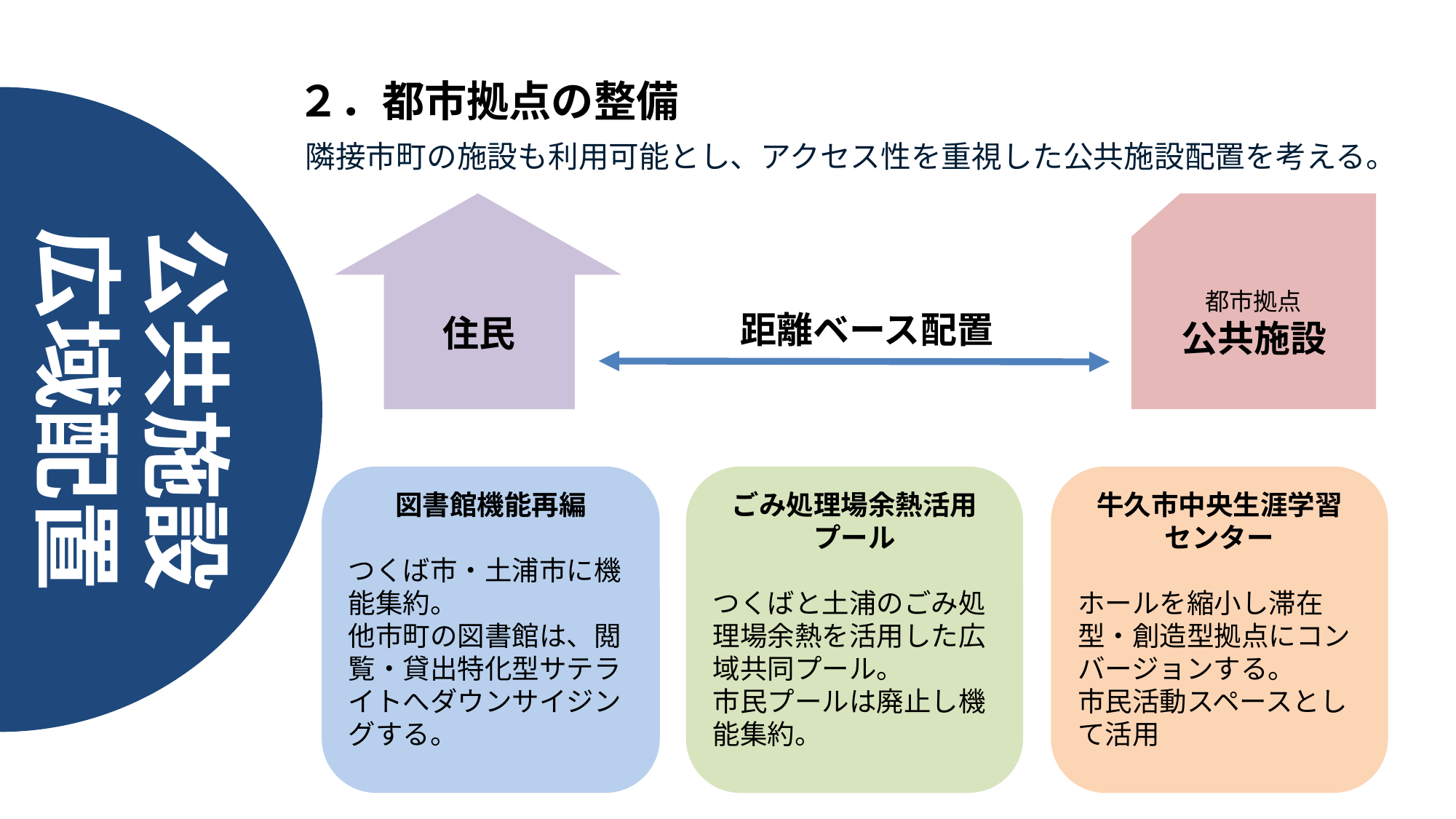

２．都市拠点の整備

隣接市町の施設も利用可能とし、アクセス性を重視した公共施設配置を考える。

住民
都市拠点
公共施設
公共施設
広域配置
距離ベース配置
図書館機能再編

つくば市・土浦市に機能集約。
他市町の図書館は、閲覧・貸出特化型サテライトへダウンサイジングする。
牛久市中央生涯学習
センター

ホールを縮小し滞在型・創造型拠点にコンバージョンする。
市民活動スペースとして活用

ごみ処理場余熱活用
プール

つくばと土浦のごみ処理場余熱を活用した広域共同プール。
市民プールは廃止し機能集約。